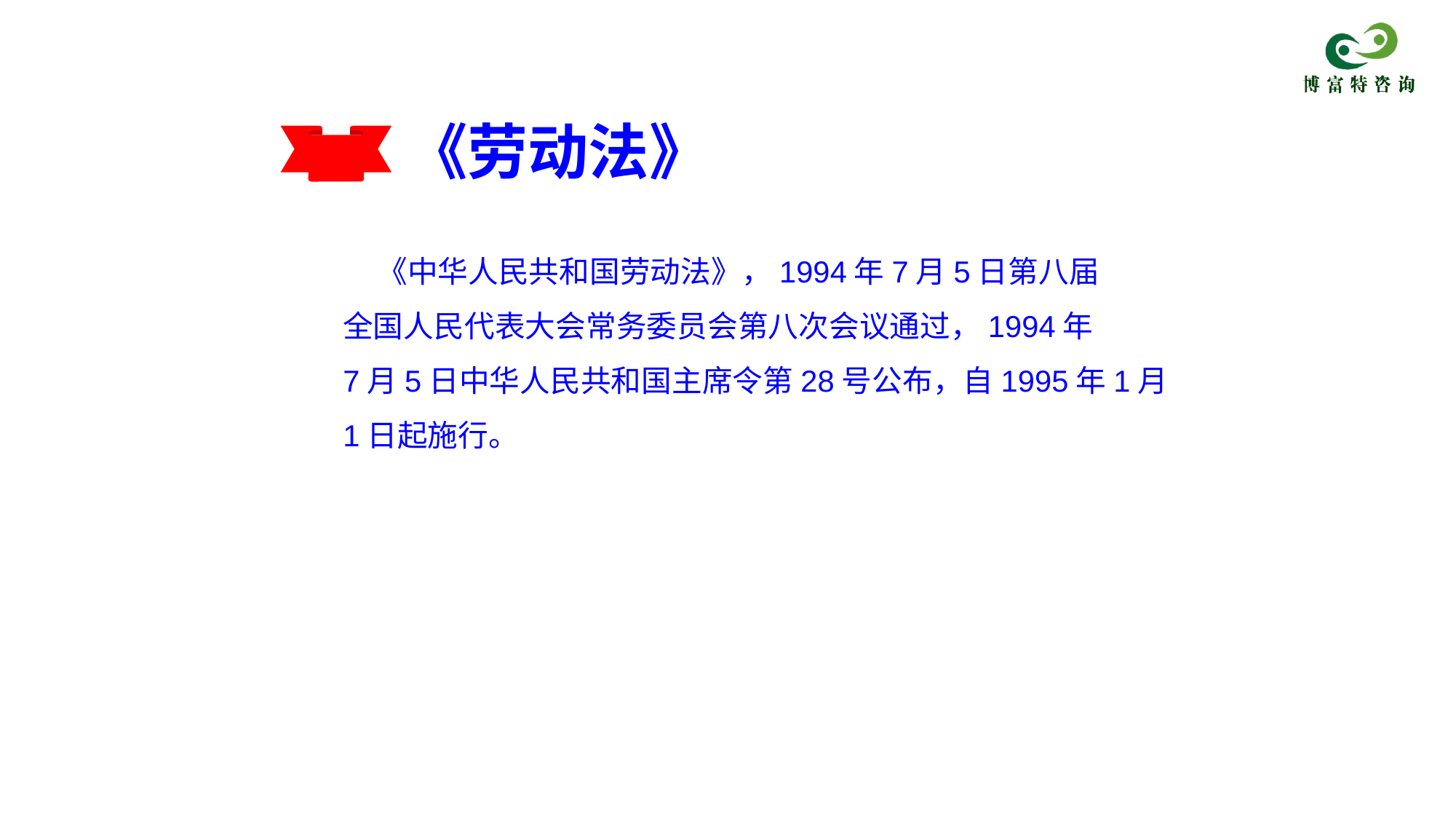

《劳动法》

    《中华人民共和国劳动法》，1994年7月5日第八届
全国人民代表大会常务委员会第八次会议通过，1994年
7月5日中华人民共和国主席令第28号公布，自1995年1月
1日起施行。